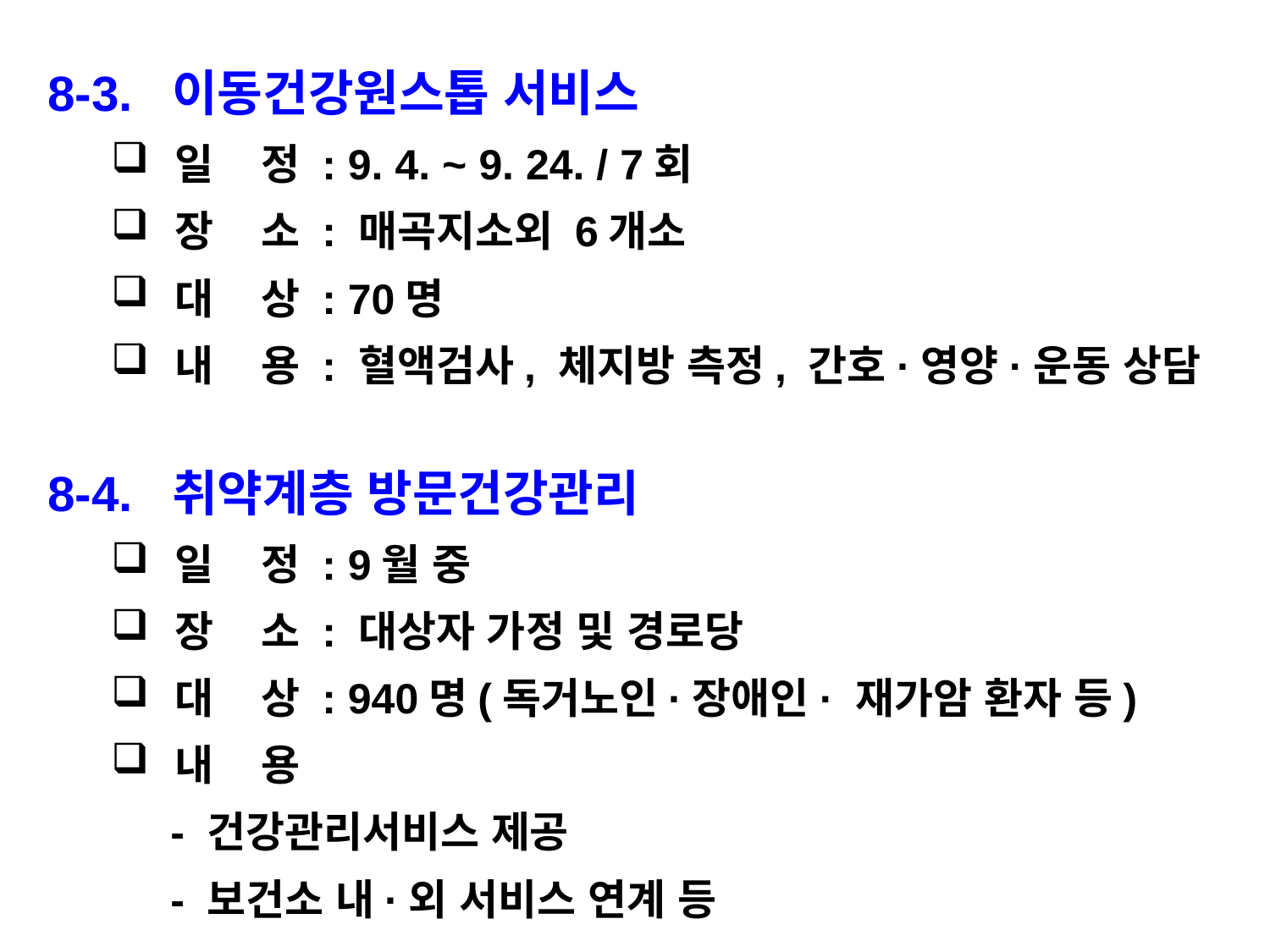

8-3.  이동건강원스톱 서비스
일    정 : 9. 4. ~ 9. 24. / 7회
장    소 : 매곡지소외 6개소
대    상 : 70명
내    용 : 혈액검사, 체지방 측정, 간호·영양·운동 상담
8-4.  취약계층 방문건강관리
일    정 : 9월 중
장    소 : 대상자 가정 및 경로당
대    상 : 940명(독거노인·장애인· 재가암 환자 등)
내    용
     - 건강관리서비스 제공
     - 보건소 내·외 서비스 연계 등